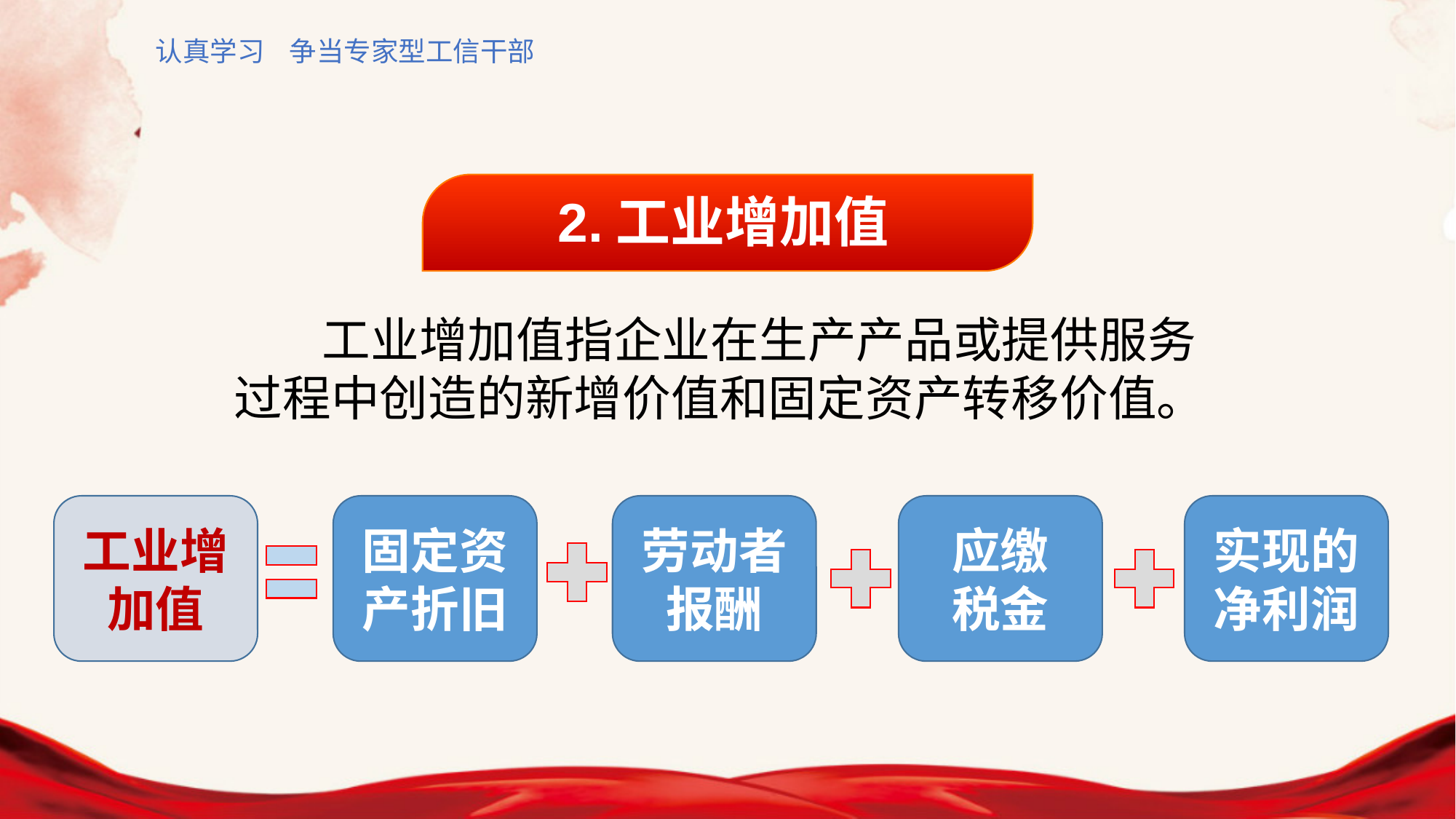

认真学习    争当专家型工信干部

2.工业增加值
       工业增加值指企业在生产产品或提供服务过程中创造的新增价值和固定资产转移价值。
工业增加值
固定资产折旧
劳动者报酬
应缴
税金
实现的净利润